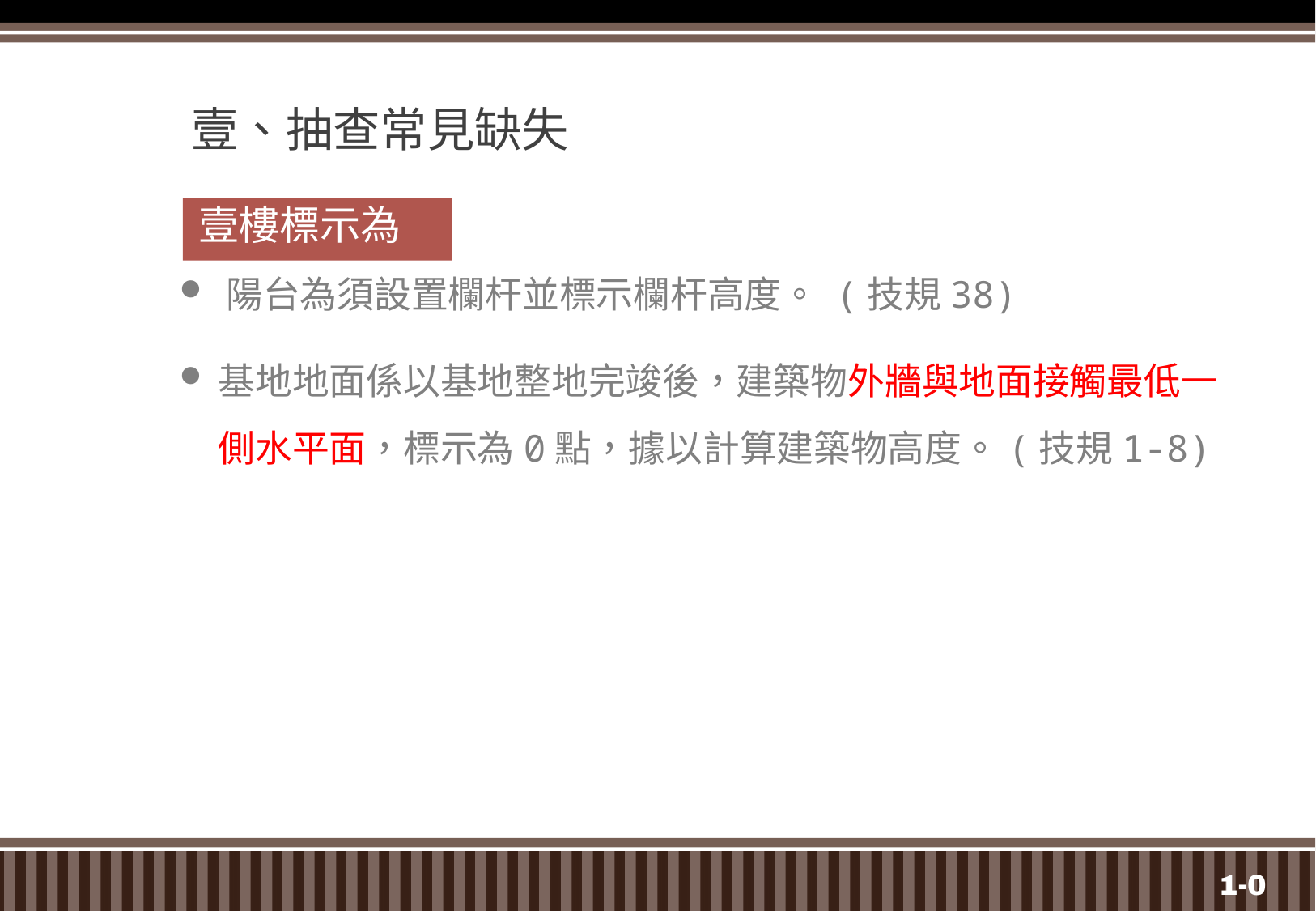

# 壹、抽查常見缺失

壹樓標示為
 陽台為須設置欄杆並標示欄杆高度。 (技規38)
基地地面係以基地整地完竣後，建築物外牆與地面接觸最低一側水平面，標示為0點，據以計算建築物高度。(技規1-8)
1-0